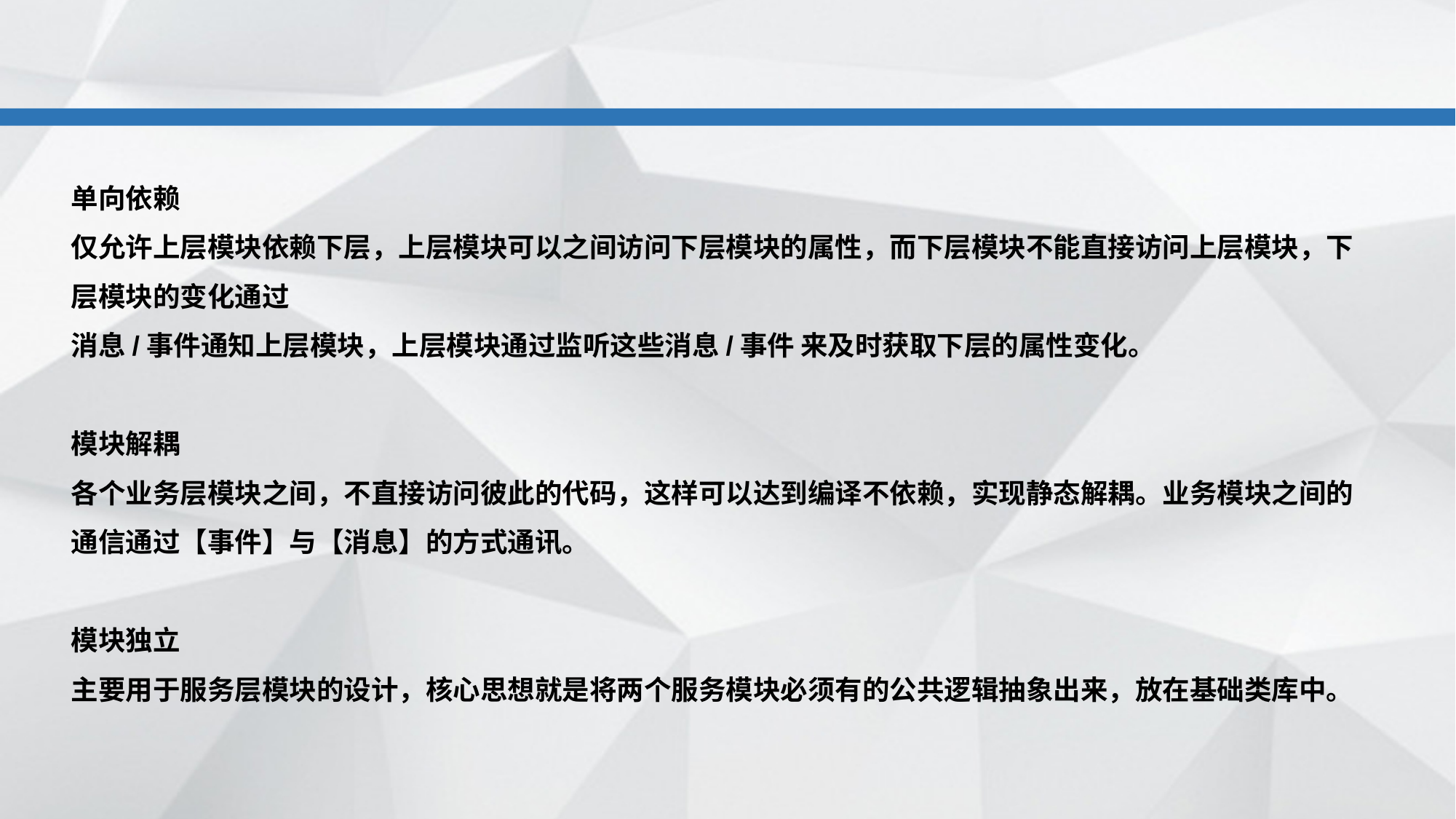

单向依赖
仅允许上层模块依赖下层，上层模块可以之间访问下层模块的属性，而下层模块不能直接访问上层模块，下层模块的变化通过
消息/事件通知上层模块，上层模块通过监听这些消息/事件 来及时获取下层的属性变化。

模块解耦
各个业务层模块之间，不直接访问彼此的代码，这样可以达到编译不依赖，实现静态解耦。业务模块之间的通信通过【事件】与【消息】的方式通讯。

模块独立
主要用于服务层模块的设计，核心思想就是将两个服务模块必须有的公共逻辑抽象出来，放在基础类库中。